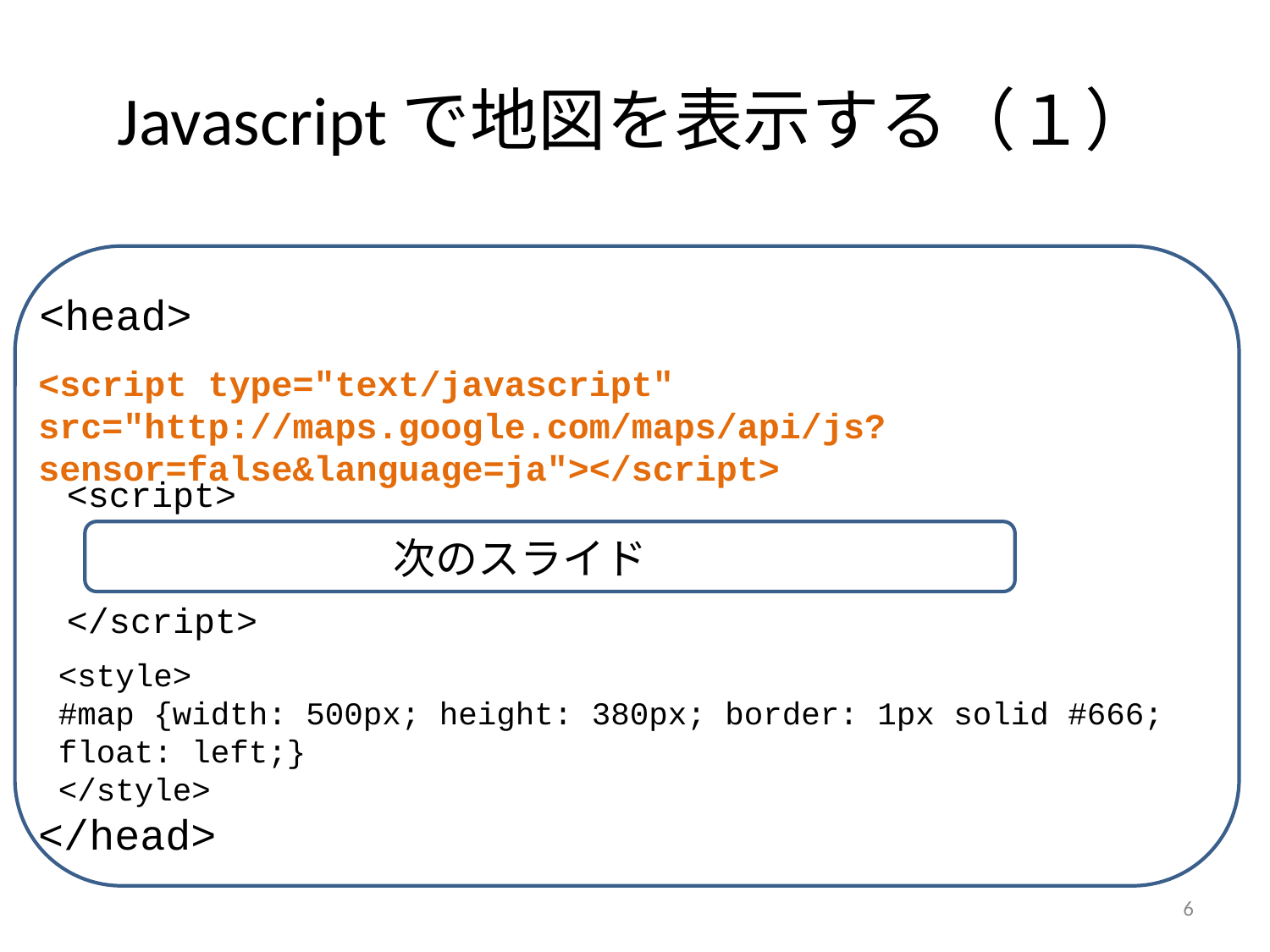

# Javascriptで地図を表示する（１）

<head>
<script type="text/javascript"
src="http://maps.google.com/maps/api/js?sensor=false&language=ja"></script>
<script>

次のスライド
</script>
<style>
#map {width: 500px; height: 380px; border: 1px solid #666; float: left;}
</style>
</head>
6